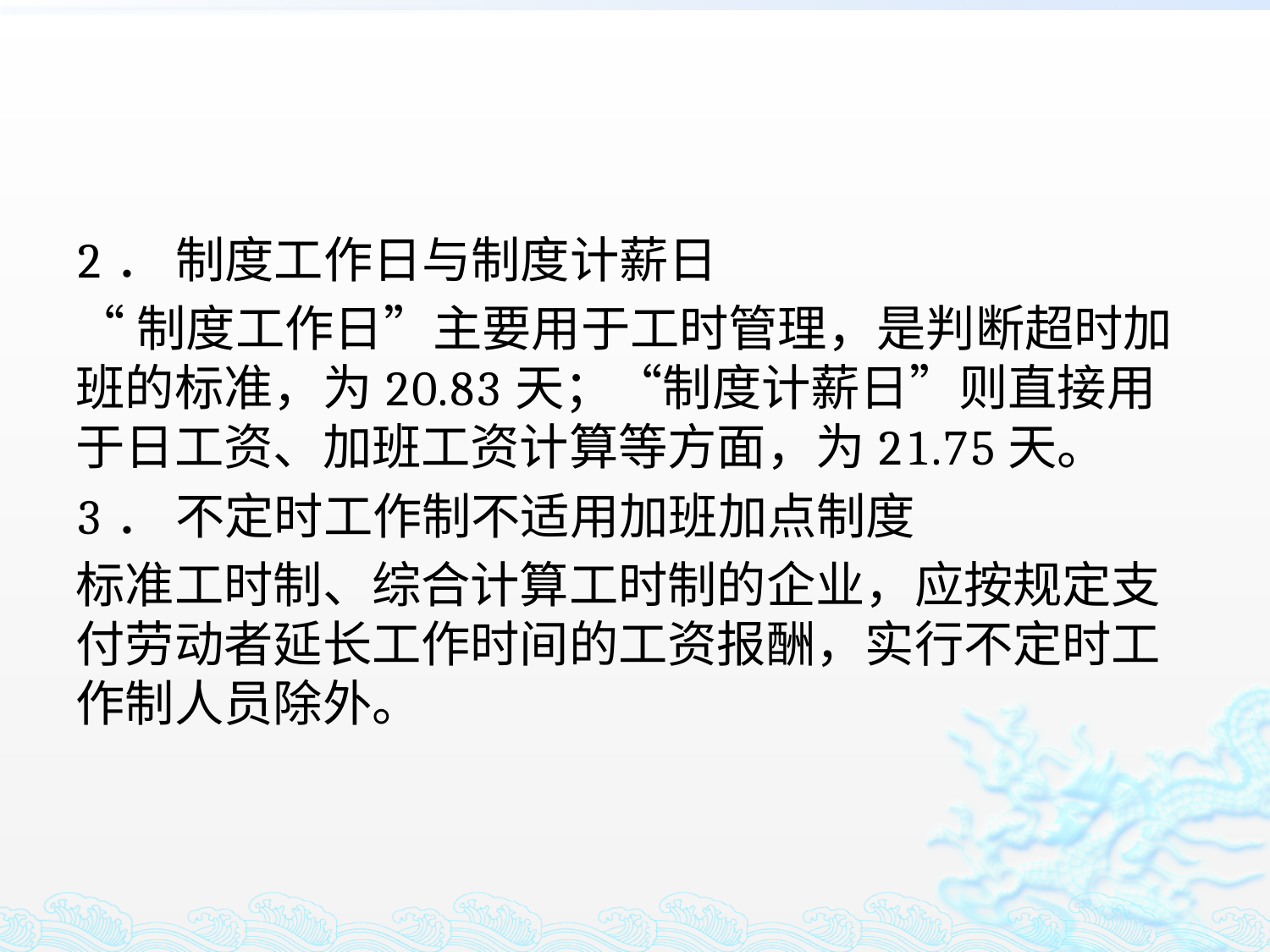

#
2． 制度工作日与制度计薪日
“制度工作日”主要用于工时管理，是判断超时加班的标准，为20.83天；“制度计薪日”则直接用于日工资、加班工资计算等方面，为21.75天。
3． 不定时工作制不适用加班加点制度
标准工时制、综合计算工时制的企业，应按规定支付劳动者延长工作时间的工资报酬，实行不定时工作制人员除外。